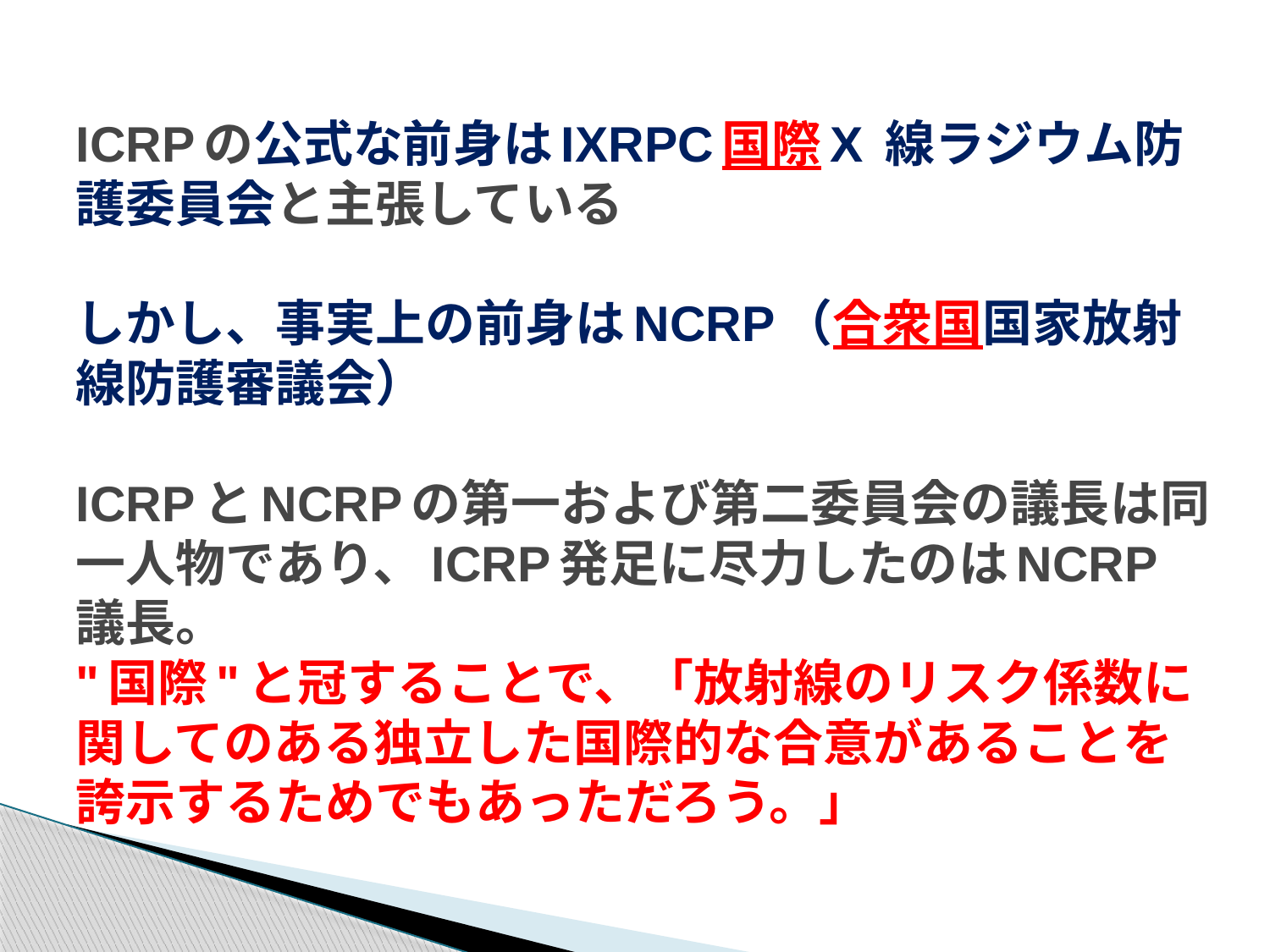

ICRPの公式な前身はIXRPC国際X 線ラジウム防護委員会と主張している

しかし、事実上の前身はNCRP（合衆国国家放射線防護審議会）

ICRPとNCRPの第一および第二委員会の議長は同一人物であり、ICRP発足に尽力したのはNCRP議長。
"国際"と冠することで、「放射線のリスク係数に関してのある独立した国際的な合意があることを誇示するためでもあっただろう。」